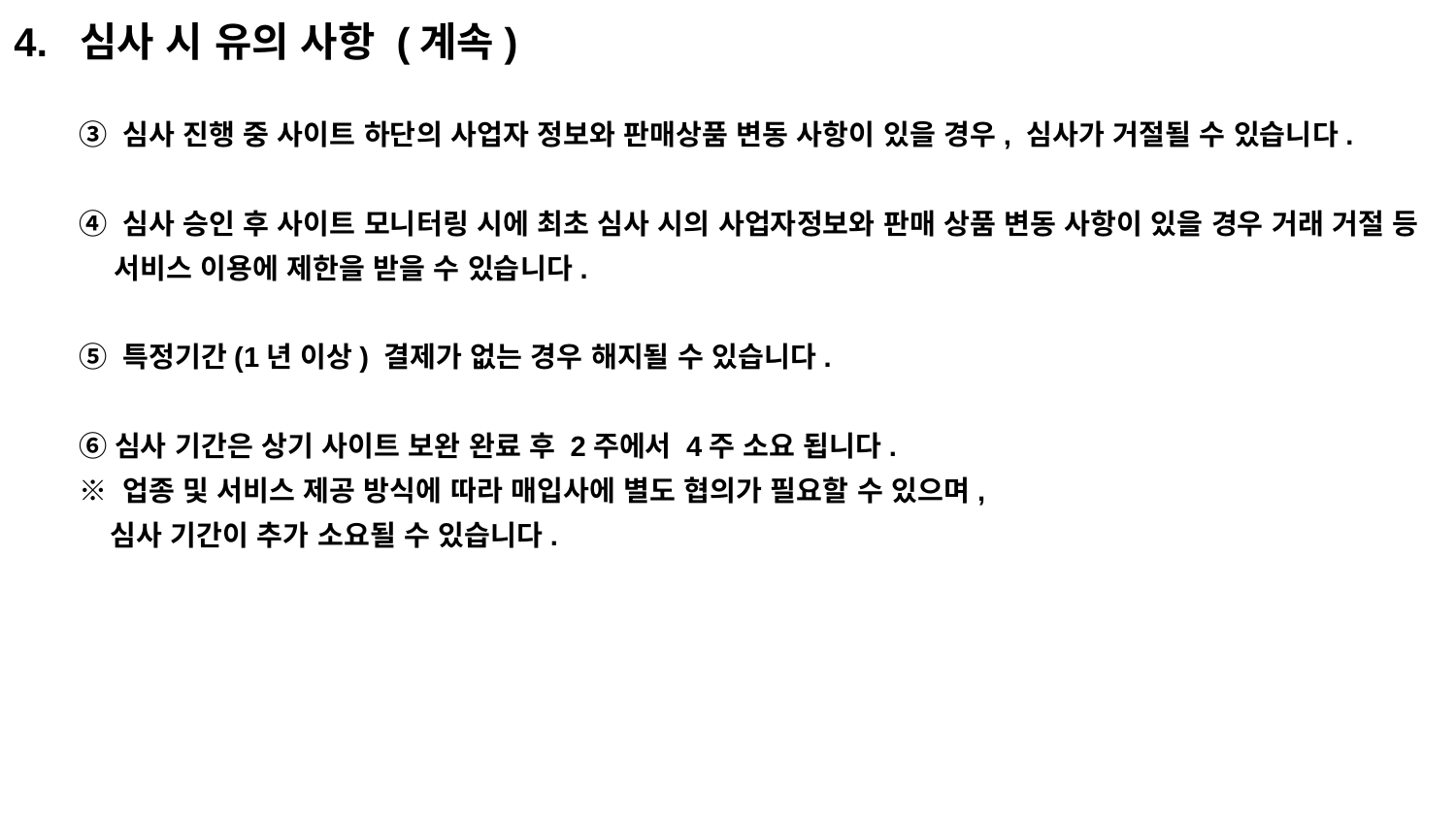

4.  심사 시 유의 사항 (계속)

③ 심사 진행 중 사이트 하단의 사업자 정보와 판매상품 변동 사항이 있을 경우, 심사가 거절될 수 있습니다.

④ 심사 승인 후 사이트 모니터링 시에 최초 심사 시의 사업자정보와 판매 상품 변동 사항이 있을 경우 거래 거절 등 서비스 이용에 제한을 받을 수 있습니다.

⑤ 특정기간(1년 이상) 결제가 없는 경우 해지될 수 있습니다.

⑥심사 기간은 상기 사이트 보완 완료 후 2주에서 4주 소요 됩니다.
※ 업종 및 서비스 제공 방식에 따라 매입사에 별도 협의가 필요할 수 있으며,
   심사 기간이 추가 소요될 수 있습니다.